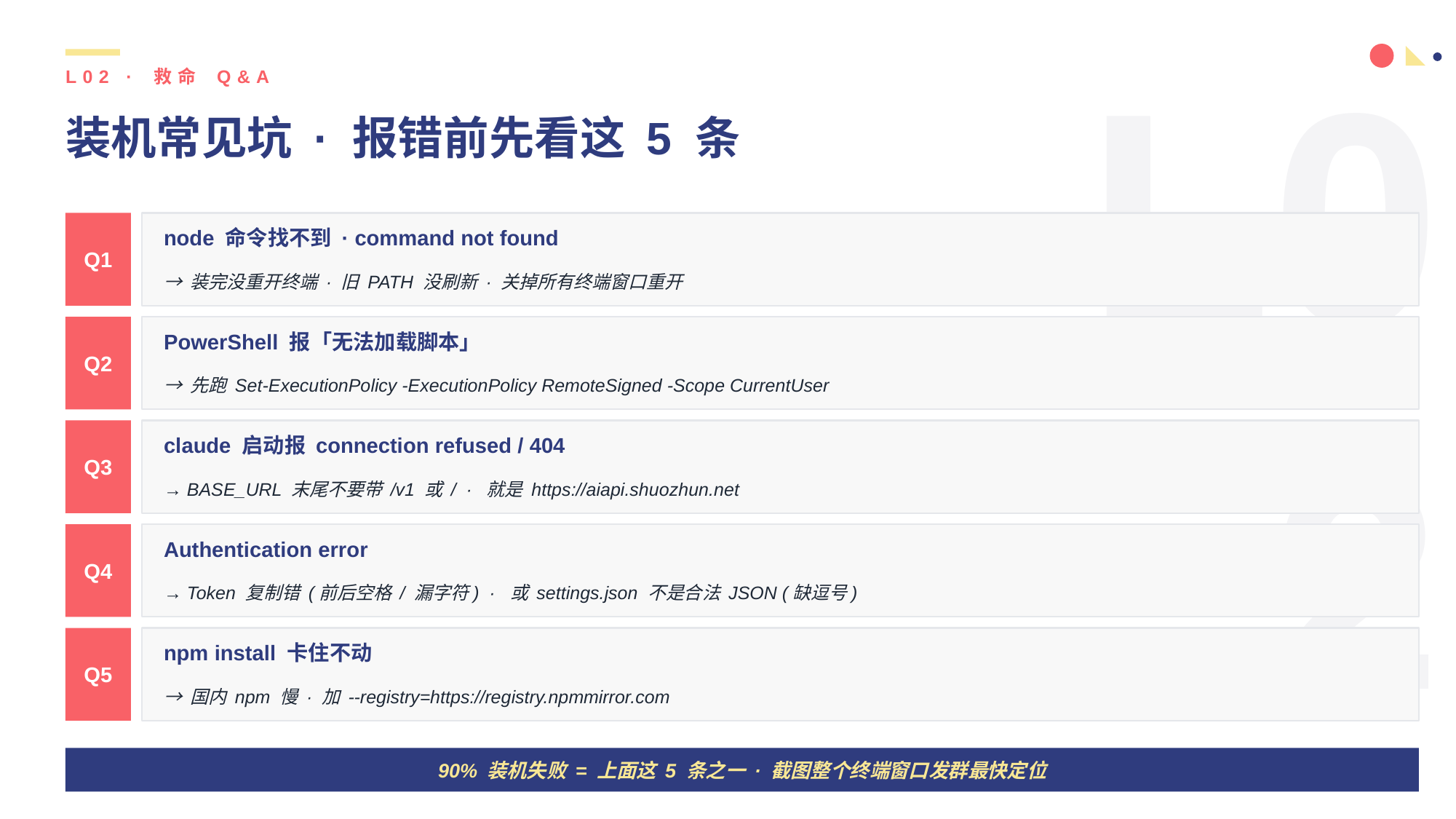

L02

L02 · 救命 Q&A
装机常见坑 · 报错前先看这 5 条

Q1

node 命令找不到 · command not found
→ 装完没重开终端 · 旧 PATH 没刷新 · 关掉所有终端窗口重开

Q2

PowerShell 报「无法加载脚本」
→ 先跑 Set-ExecutionPolicy -ExecutionPolicy RemoteSigned -Scope CurrentUser

Q3

claude 启动报 connection refused / 404
→ BASE_URL 末尾不要带 /v1 或 /  ·  就是 https://aiapi.shuozhun.net

Q4

Authentication error
→ Token 复制错 (前后空格 / 漏字符)  ·  或 settings.json 不是合法 JSON (缺逗号)

Q5

npm install 卡住不动
→ 国内 npm 慢 · 加 --registry=https://registry.npmmirror.com

90% 装机失败 = 上面这 5 条之一 · 截图整个终端窗口发群最快定位